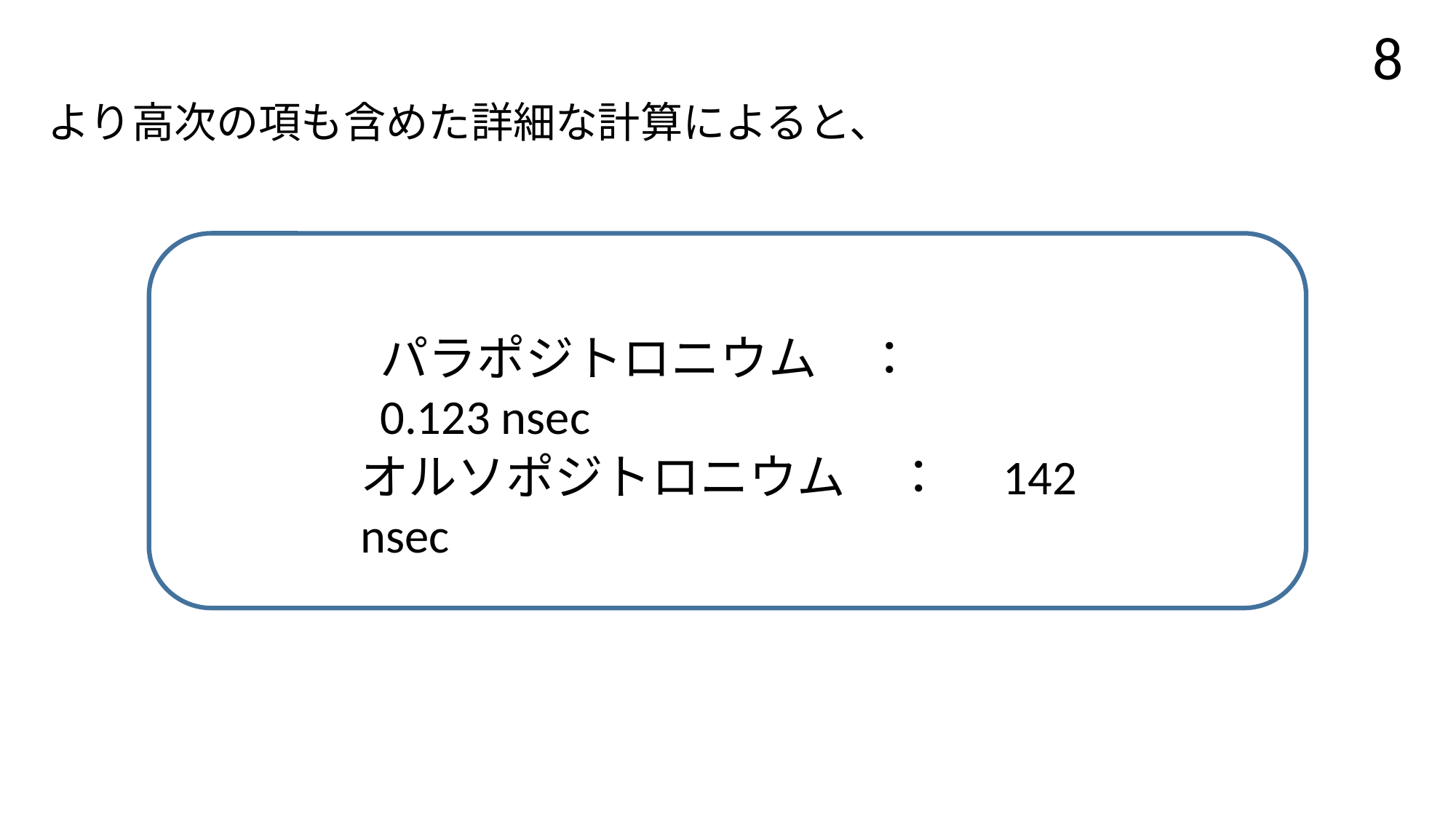

8
より高次の項も含めた詳細な計算によると、

パラポジトロニウム　：　0.123 nsec
オルソポジトロニウム　：　142 nsec